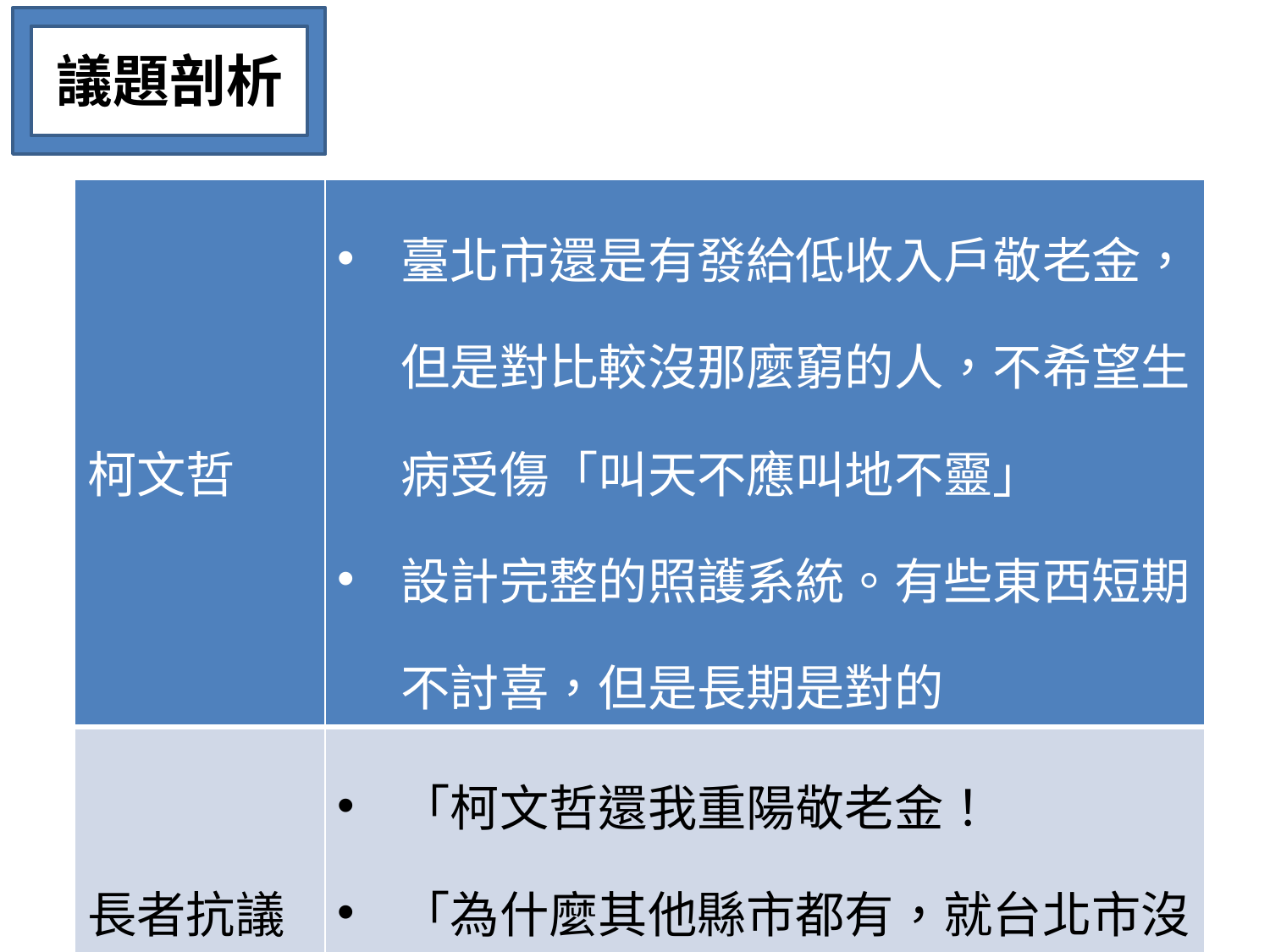

議題剖析
| 柯文哲 | 臺北市還是有發給低收入戶敬老金，但是對比較沒那麼窮的人，不希望生病受傷「叫天不應叫地不靈」 設計完整的照護系統。有些東西短期不討喜，但是長期是對的 |
| --- | --- |
| 長者抗議 | 「柯文哲還我重陽敬老金！ 「為什麼其他縣市都有，就台北市沒有？」 |